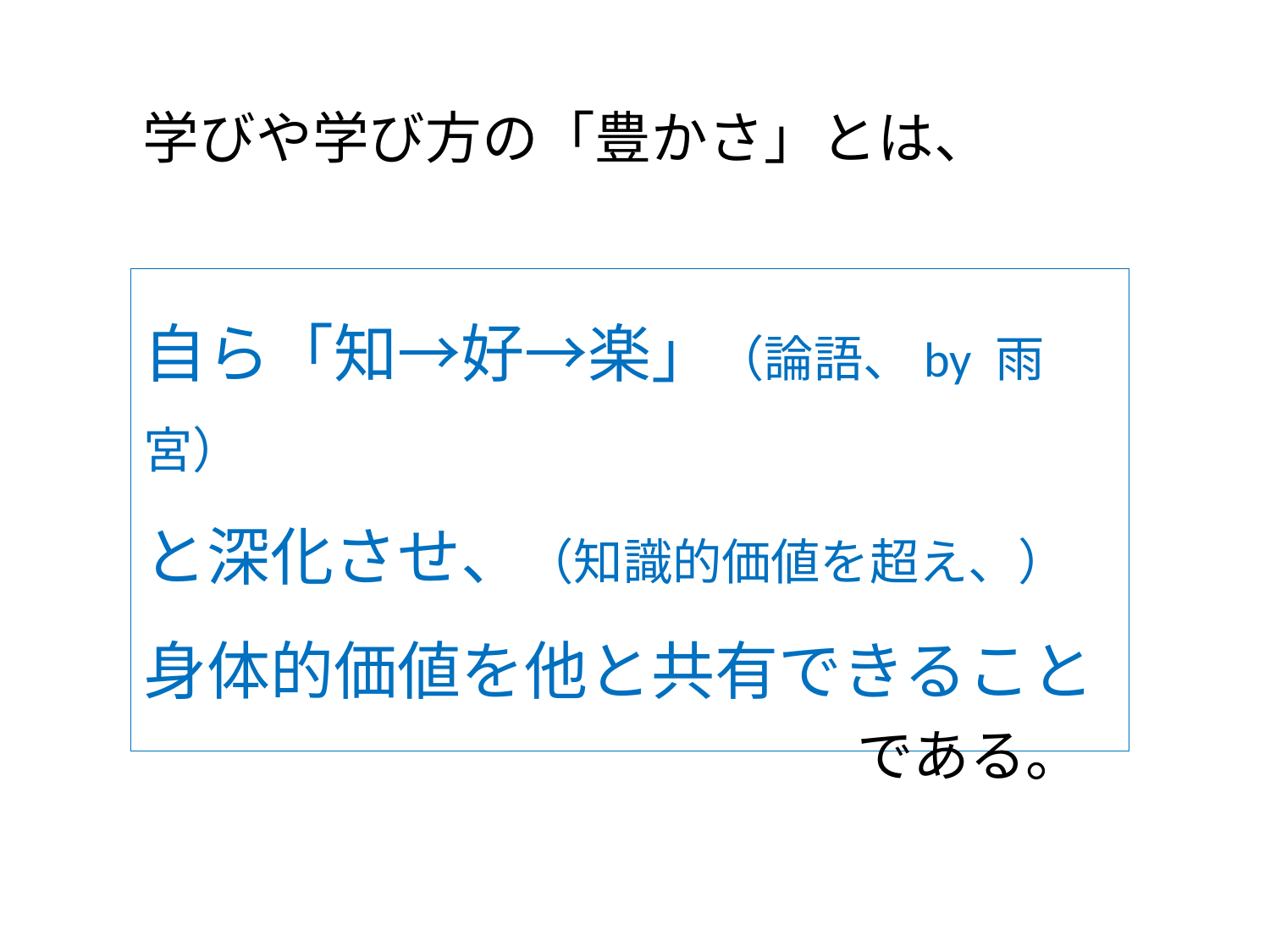

# 学びや学び方の「豊かさ」とは、
自ら「知→好→楽」（論語、by 雨宮）
と深化させ、（知識的価値を超え、）身体的価値を他と共有できること

である。